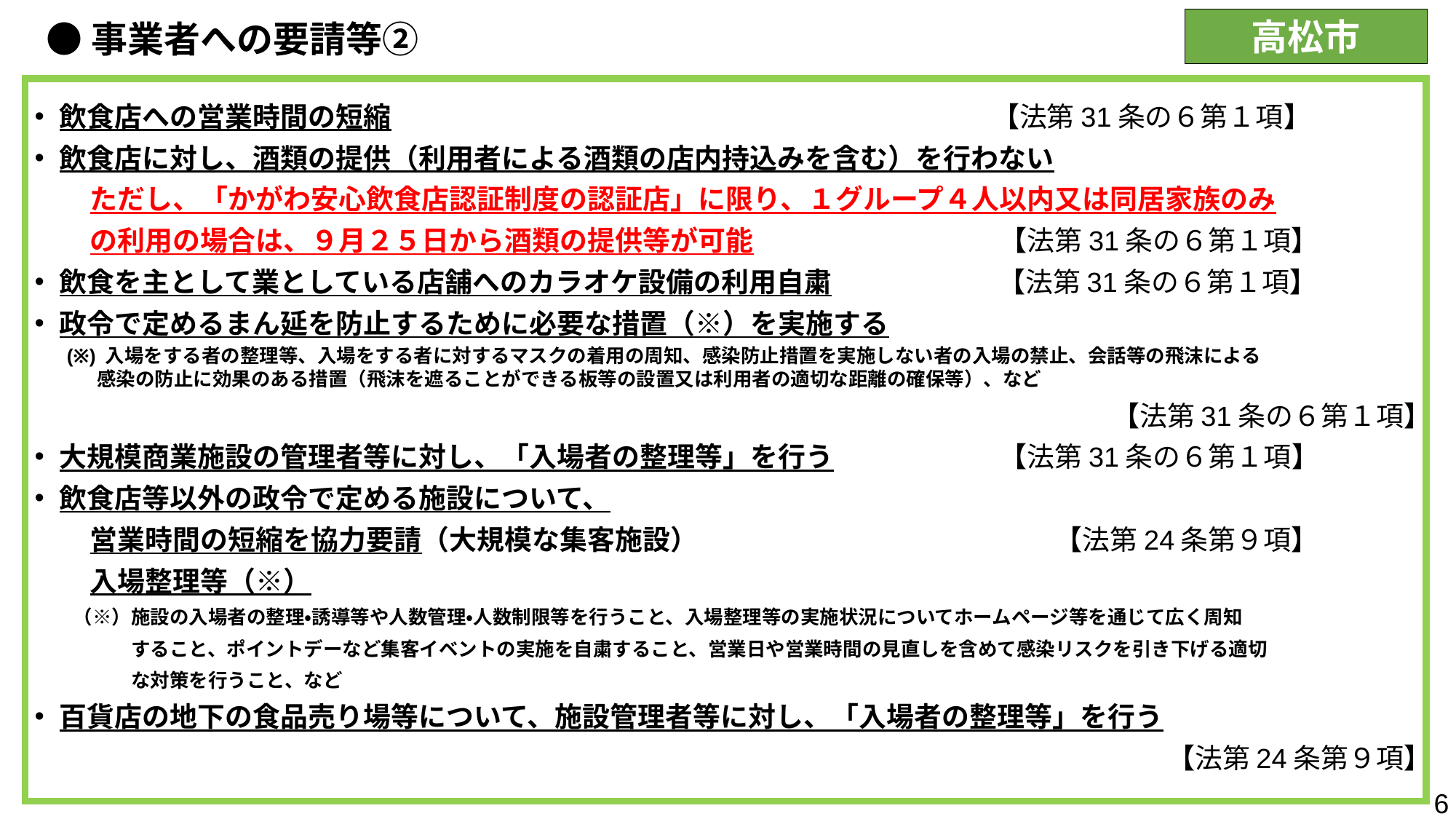

# ●事業者への要請等②
高松市

飲食店への営業時間の短縮　　　　　　　　　　　　　　　　　　　　 　   【法第31条の６第１項】
飲食店に対し、酒類の提供（利用者による酒類の店内持込みを含む）を行わない
　　ただし、「かがわ安心飲食店認証制度の認証店」に限り、１グループ４人以内又は同居家族のみ
　　の利用の場合は、９月２５日から酒類の提供等が可能　　　　　　　　　【法第31条の６第１項】
飲食を主として業としている店舗へのカラオケ設備の利用自粛　　　　　　【法第31条の６第１項】
政令で定めるまん延を防止するために必要な措置（※）を実施する
 　(※) 入場をする者の整理等、入場をする者に対するマスクの着用の周知、感染防止措置を実施しない者の入場の禁止、会話等の飛沫による
　　　  感染の防止に効果のある措置（飛沫を遮ることができる板等の設置又は利用者の適切な距離の確保等）、など
【法第31条の６第１項】
大規模商業施設の管理者等に対し、「入場者の整理等」を行う　　　　　　【法第31条の６第１項】
飲食店等以外の政令で定める施設について、
　　営業時間の短縮を協力要請（大規模な集客施設）　　　　　　　　　　　　　【法第24条第９項】
　　入場整理等（※）
　　（※）施設の入場者の整理・誘導等や人数管理・人数制限等を行うこと、入場整理等の実施状況についてホームページ等を通じて広く周知
　　　　　すること、ポイントデーなど集客イベントの実施を自粛すること、営業日や営業時間の見直しを含めて感染リスクを引き下げる適切
　　　　　な対策を行うこと、など
百貨店の地下の食品売り場等について、施設管理者等に対し、「入場者の整理等」を行う
【法第24条第９項】
6